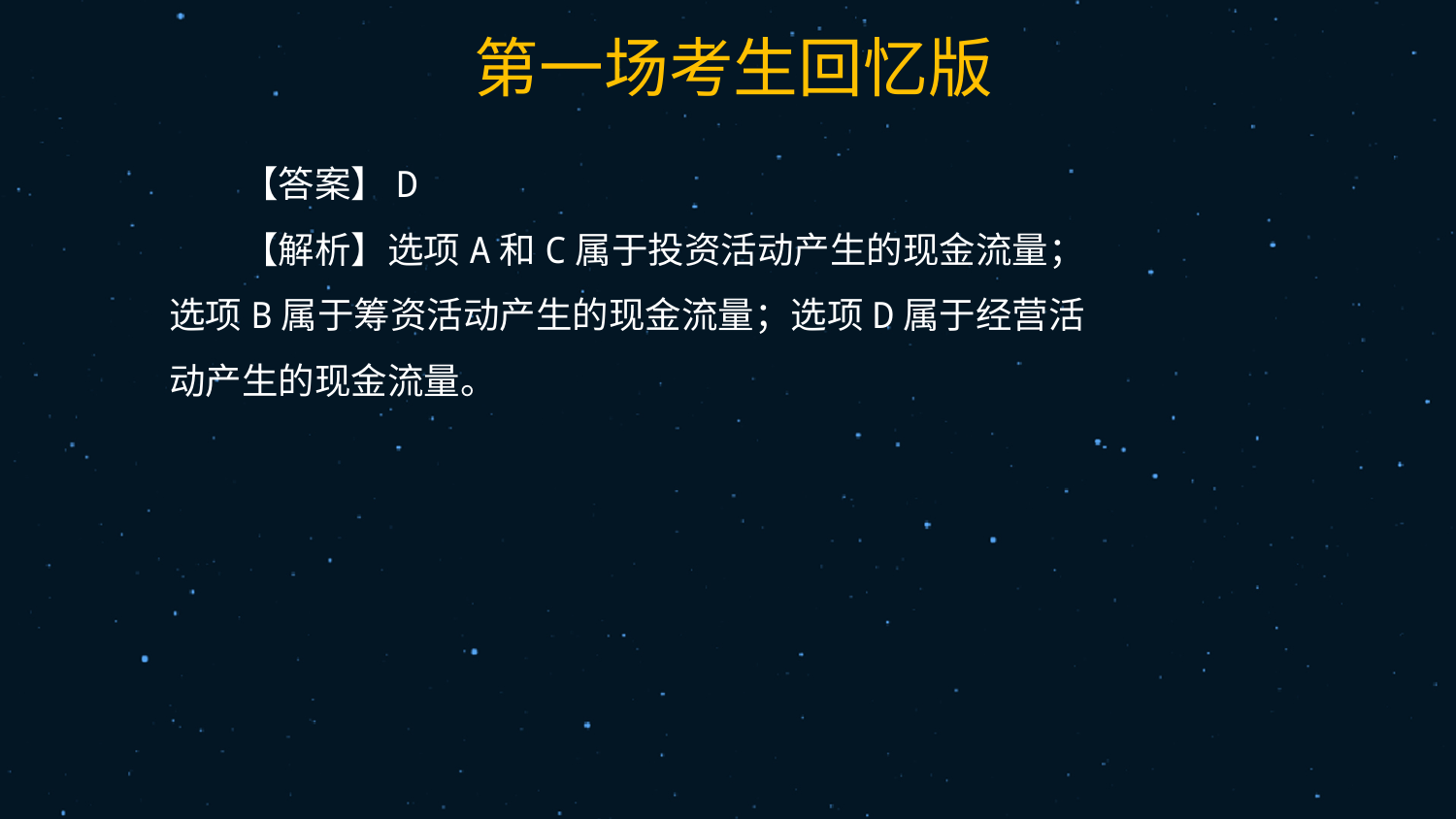

55

【答案】D
【解析】选项A和C属于投资活动产生的现金流量；选项B属于筹资活动产生的现金流量；选项D属于经营活动产生的现金流量。